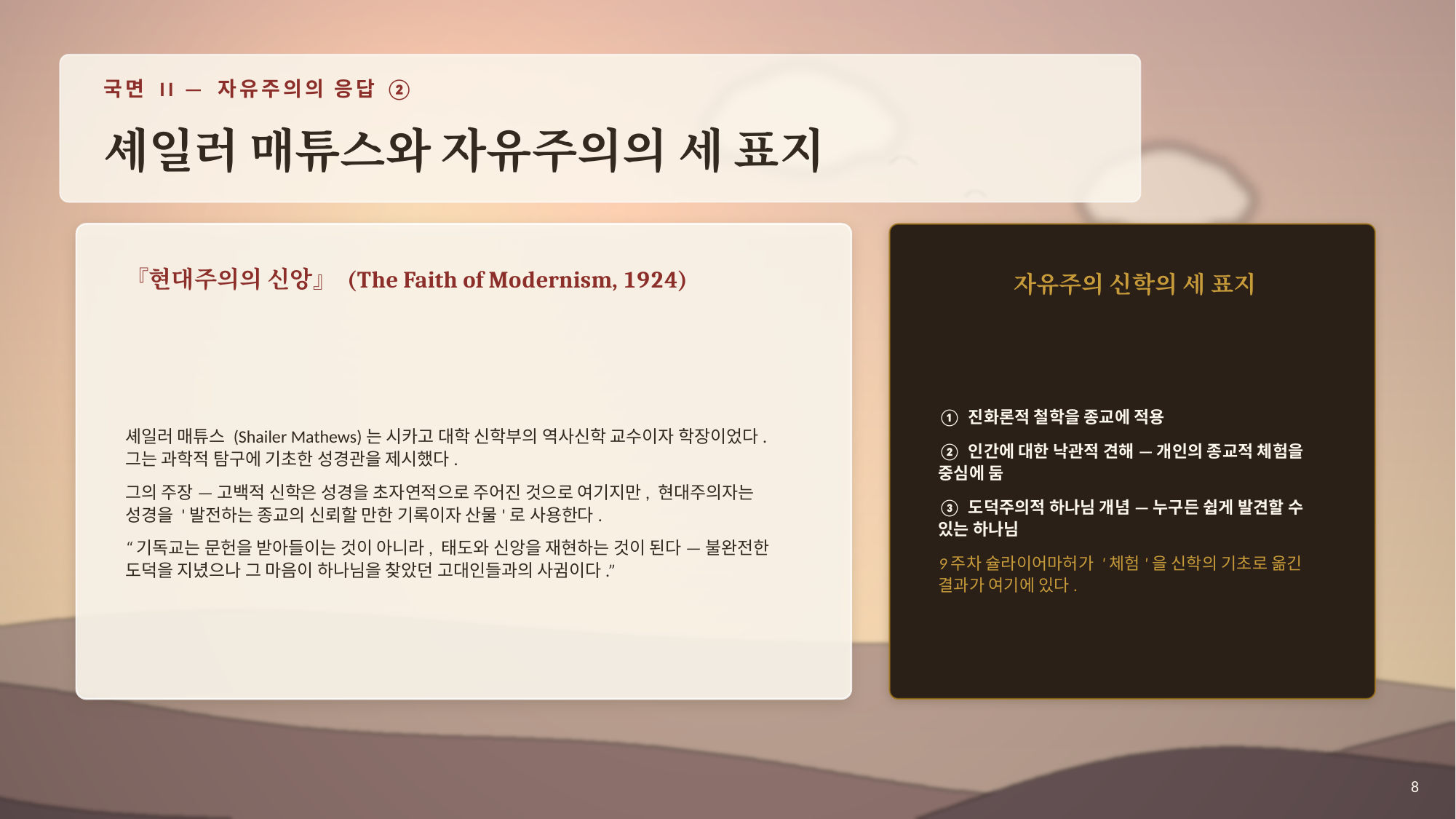

국면 II — 자유주의의 응답 ②
셰일러 매튜스와 자유주의의 세 표지

『현대주의의 신앙』 (The Faith of Modernism, 1924)
자유주의 신학의 세 표지
셰일러 매튜스 (Shailer Mathews)는 시카고 대학 신학부의 역사신학 교수이자 학장이었다. 그는 과학적 탐구에 기초한 성경관을 제시했다.
그의 주장 — 고백적 신학은 성경을 초자연적으로 주어진 것으로 여기지만, 현대주의자는 성경을 '발전하는 종교의 신뢰할 만한 기록이자 산물'로 사용한다.
“기독교는 문헌을 받아들이는 것이 아니라, 태도와 신앙을 재현하는 것이 된다 — 불완전한 도덕을 지녔으나 그 마음이 하나님을 찾았던 고대인들과의 사귐이다.”
① 진화론적 철학을 종교에 적용
② 인간에 대한 낙관적 견해 — 개인의 종교적 체험을 중심에 둠
③ 도덕주의적 하나님 개념 — 누구든 쉽게 발견할 수 있는 하나님
9주차 슐라이어마허가 '체험'을 신학의 기초로 옮긴 결과가 여기에 있다.
8